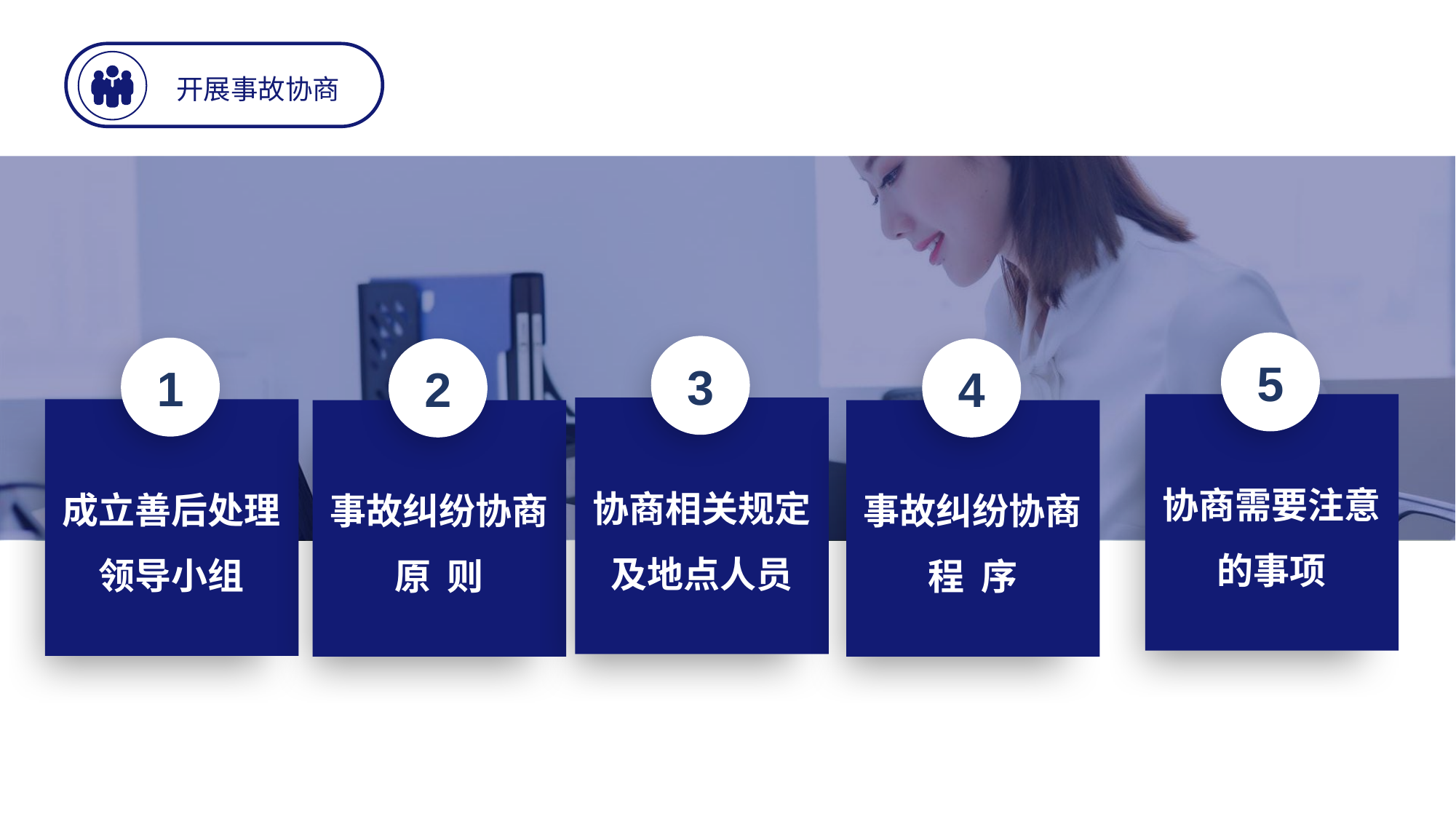

开展事故协商

5

协商需要注意的事项
3

协商相关规定及地点人员
1

成立善后处理领导小组
4

事故纠纷协商程  序
2

事故纠纷协商原  则